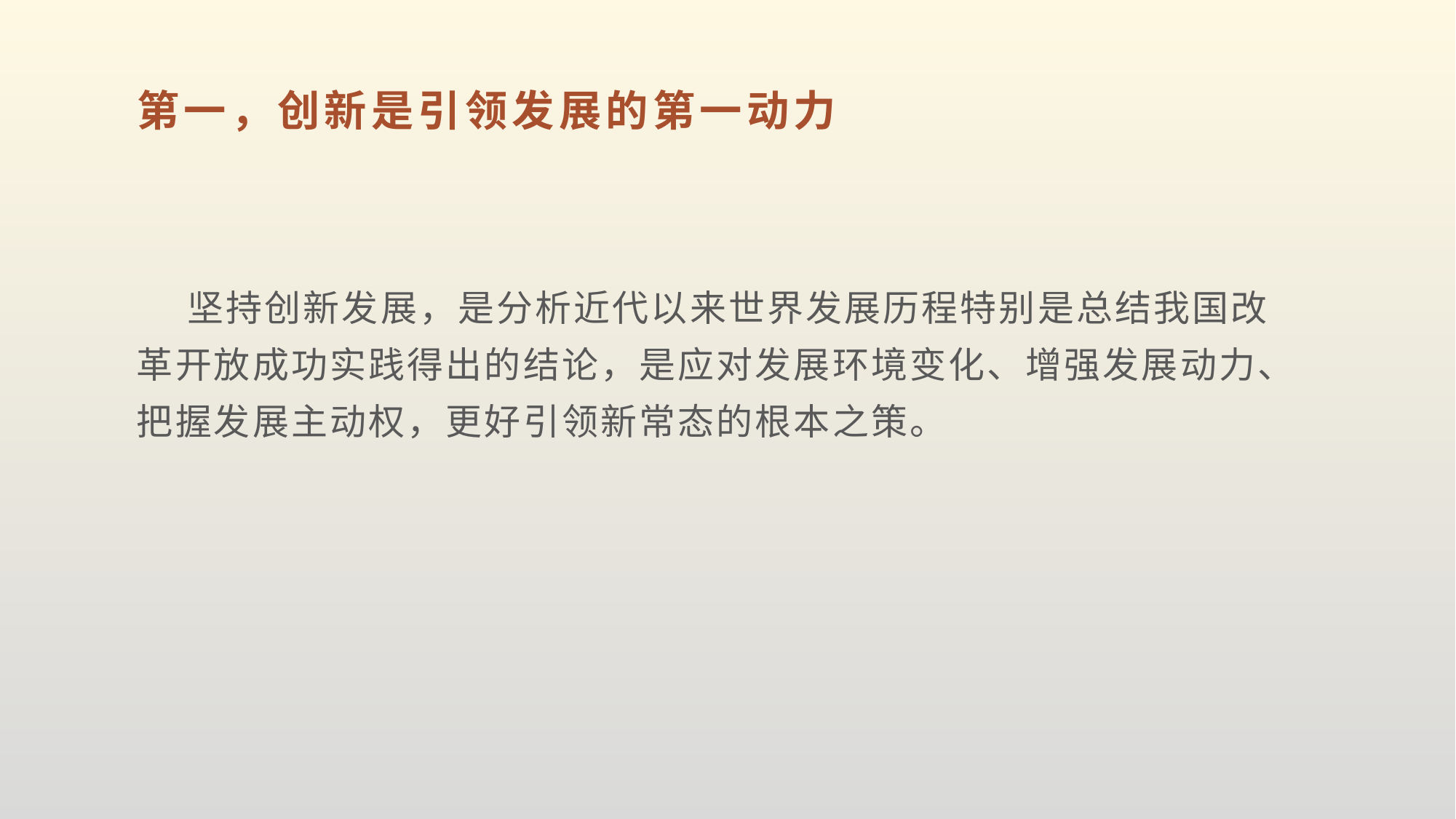

第一，创新是引领发展的第一动力
    坚持创新发展，是分析近代以来世界发展历程特别是总结我国改革开放成功实践得出的结论，是应对发展环境变化、增强发展动力、把握发展主动权，更好引领新常态的根本之策。